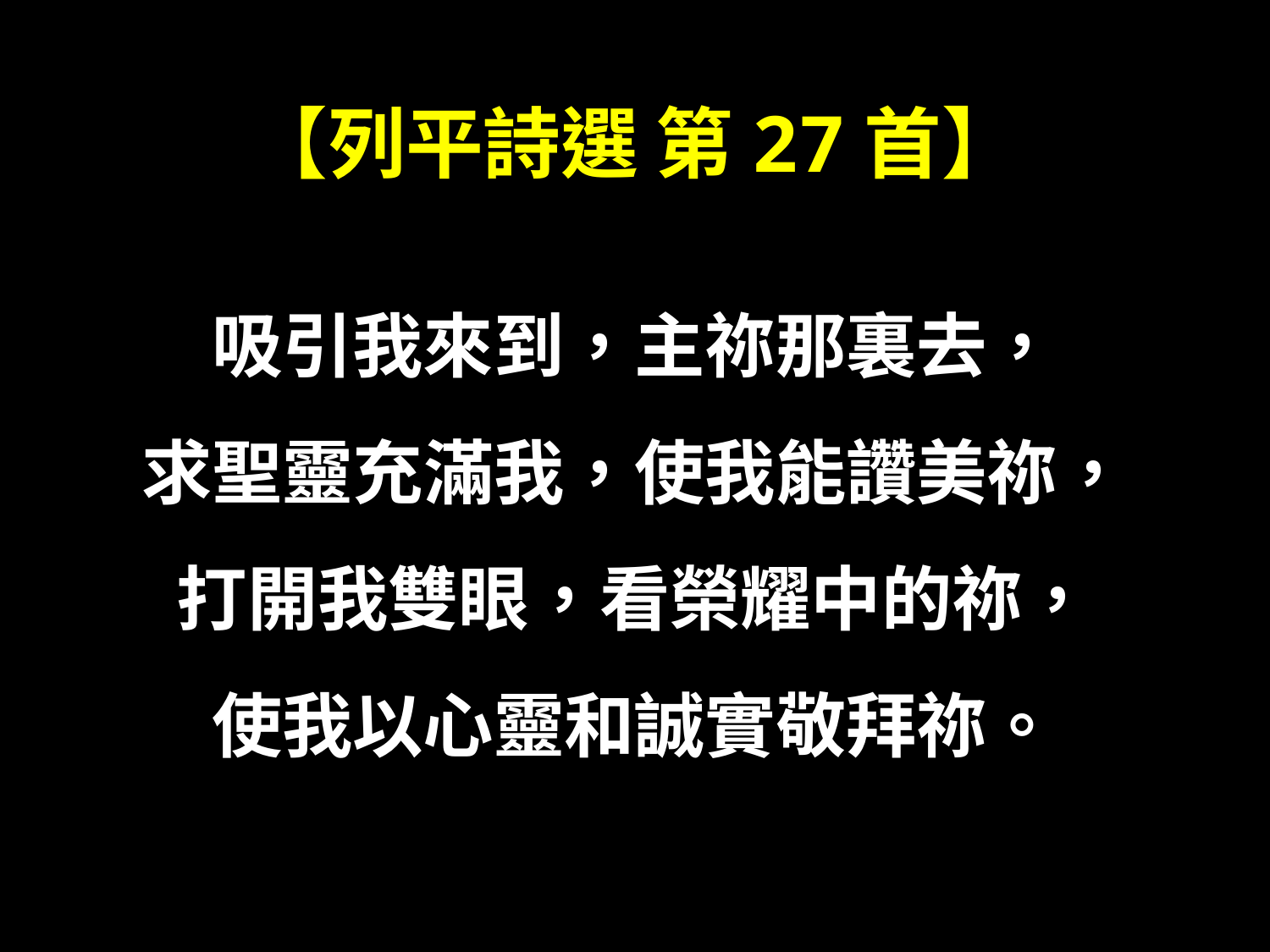

# 【列平詩選 第27首】
吸引我來到，主祢那裏去，
求聖靈充滿我，使我能讚美祢，
打開我雙眼，看榮耀中的祢，
使我以心靈和誠實敬拜祢。